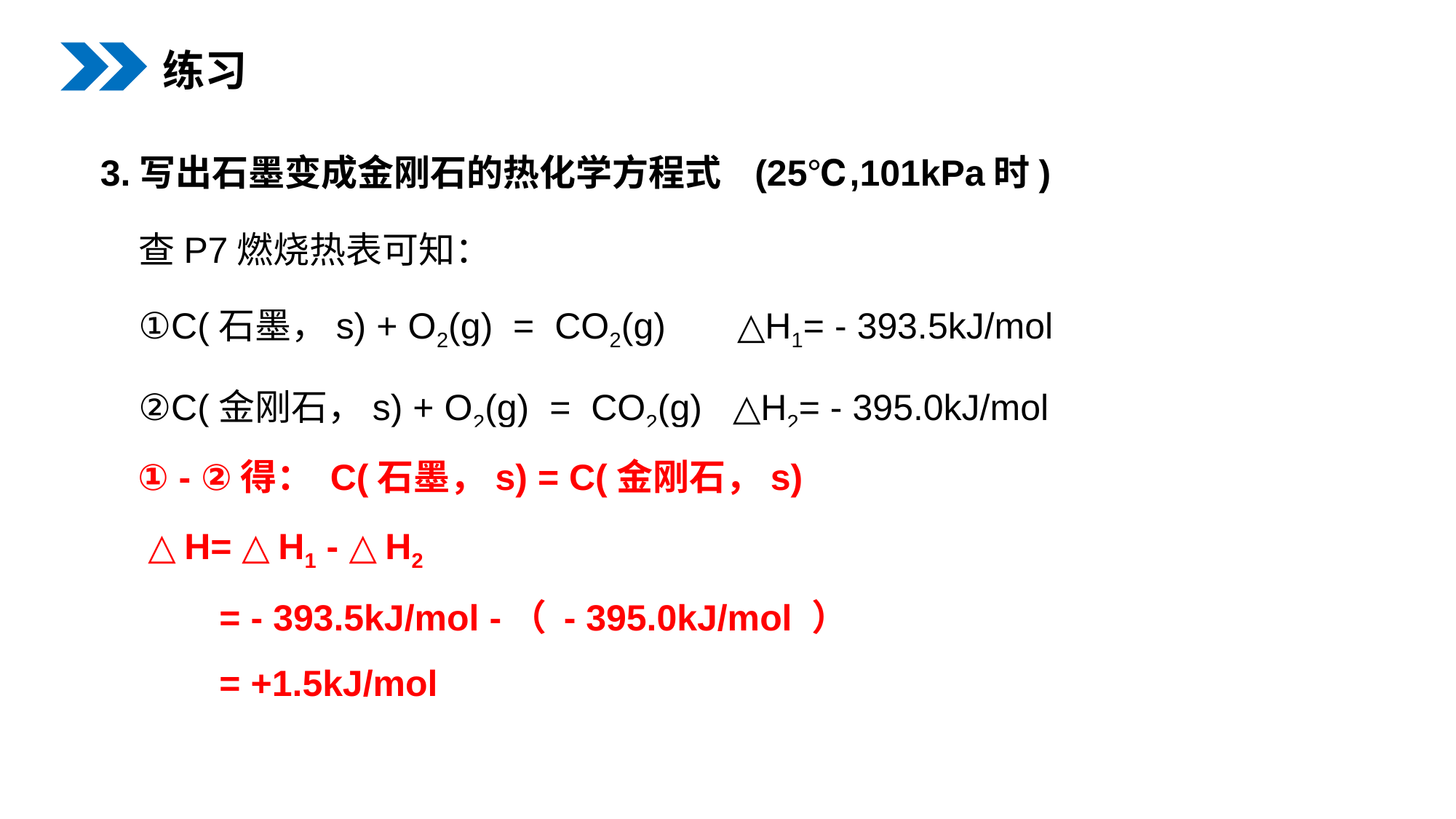

练习
3.写出石墨变成金刚石的热化学方程式   (25℃,101kPa时)
查P7燃烧热表可知：
①C(石墨，s) + O2(g)  =  CO2(g)       △H1= - 393.5kJ/mol
②C(金刚石，s) + O2(g)  =  CO2(g)   △H2= - 395.0kJ/mol

 ① - ②得： C(石墨，s) = C(金刚石，s)
  △H= △H1 - △H2
         = - 393.5kJ/mol -（ - 395.0kJ/mol ）
         = +1.5kJ/mol